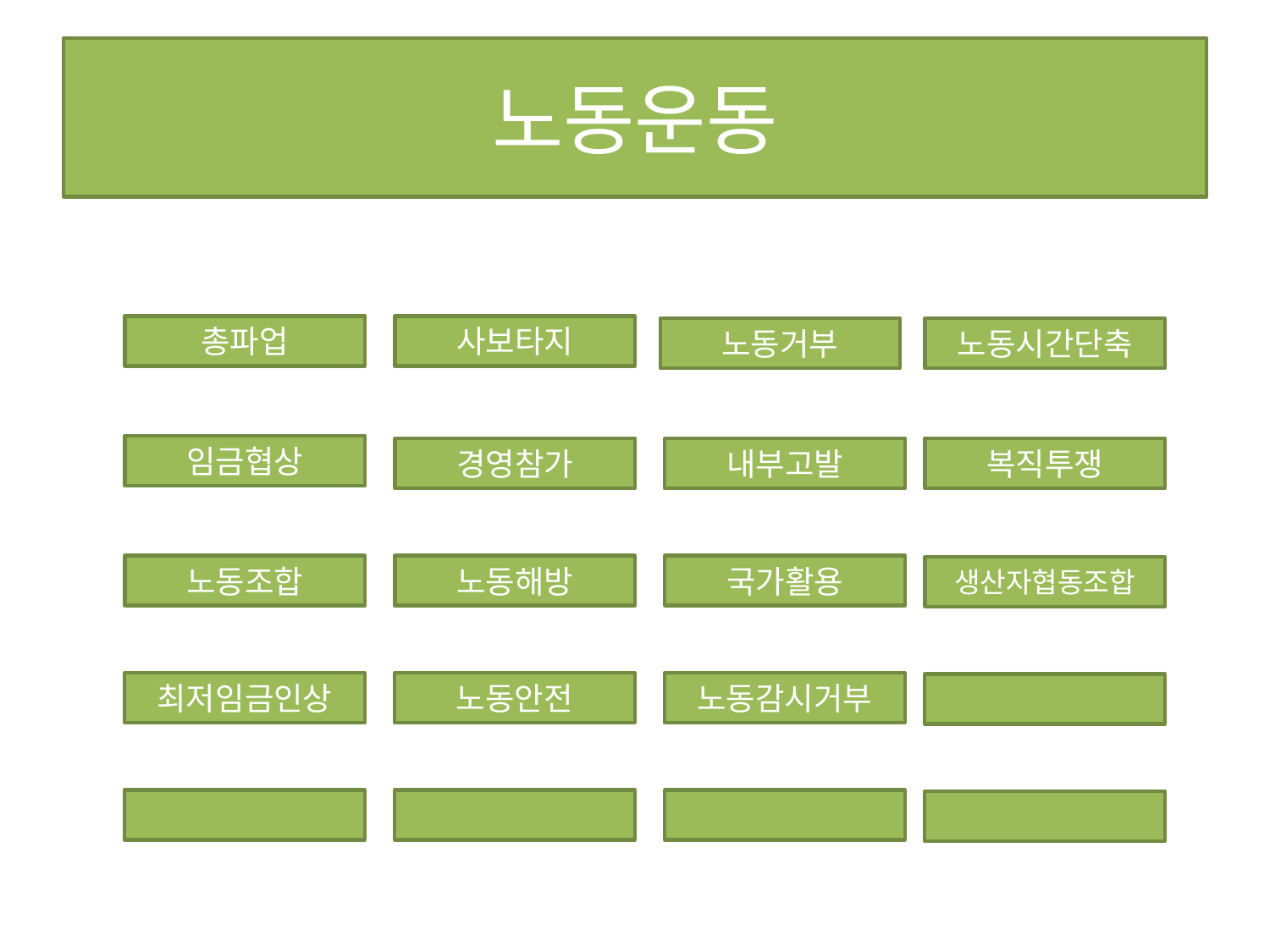

# 노동운동
총파업
사보타지
노동거부
노동시간단축
임금협상
경영참가
복직투쟁
내부고발
국가활용
노동조합
노동해방
생산자협동조합
노동감시거부
최저임금인상
노동안전